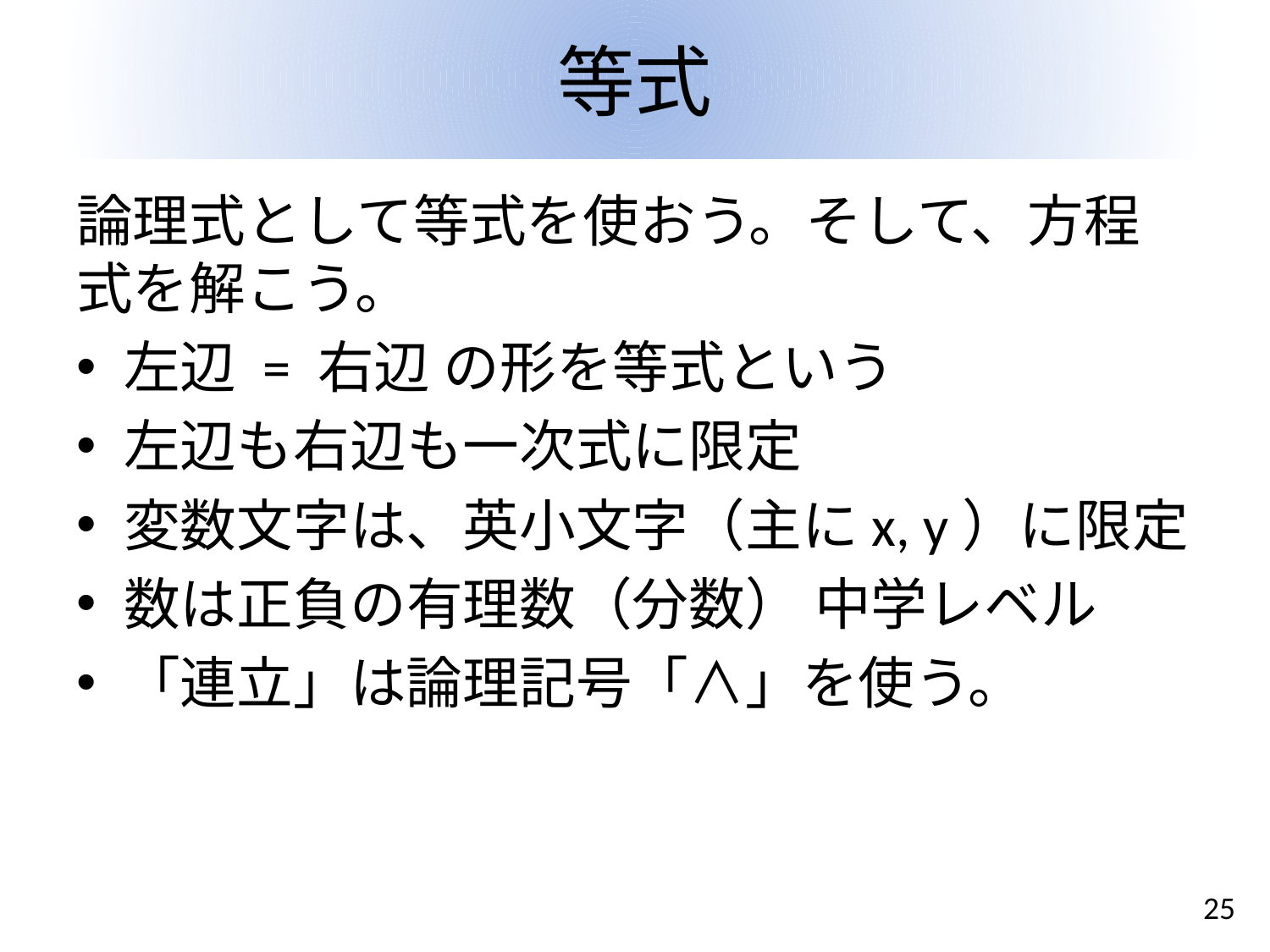

# 等式
論理式として等式を使おう。そして、方程式を解こう。
左辺 = 右辺 の形を等式という
左辺も右辺も一次式に限定
変数文字は、英小文字（主にx, y）に限定
数は正負の有理数（分数） 中学レベル
「連立」は論理記号「∧」を使う。

25